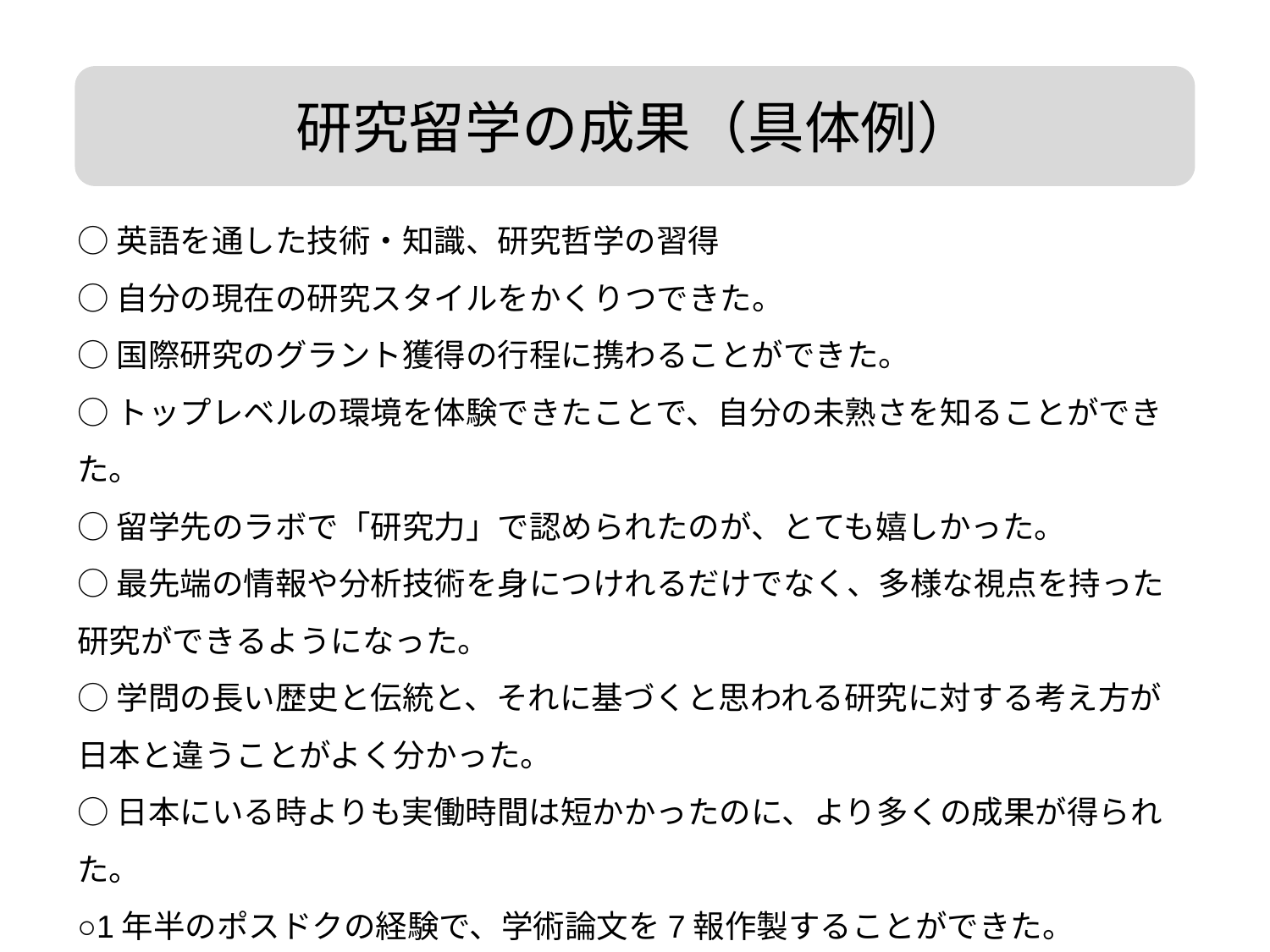

研究留学の成果（具体例）
○英語を通した技術・知識、研究哲学の習得
○自分の現在の研究スタイルをかくりつできた。
○国際研究のグラント獲得の行程に携わることができた。
○トップレベルの環境を体験できたことで、自分の未熟さを知ることができた。
○留学先のラボで「研究力」で認められたのが、とても嬉しかった。
○最先端の情報や分析技術を身につけれるだけでなく、多様な視点を持った研究ができるようになった。
○学問の長い歴史と伝統と、それに基づくと思われる研究に対する考え方が日本と違うことがよく分かった。
○日本にいる時よりも実働時間は短かかったのに、より多くの成果が得られた。
○1年半のポスドクの経験で、学術論文を7報作製することができた。
○帰国時に受け入れ責任者の教授がすばらしい推薦書を書いてくれた。